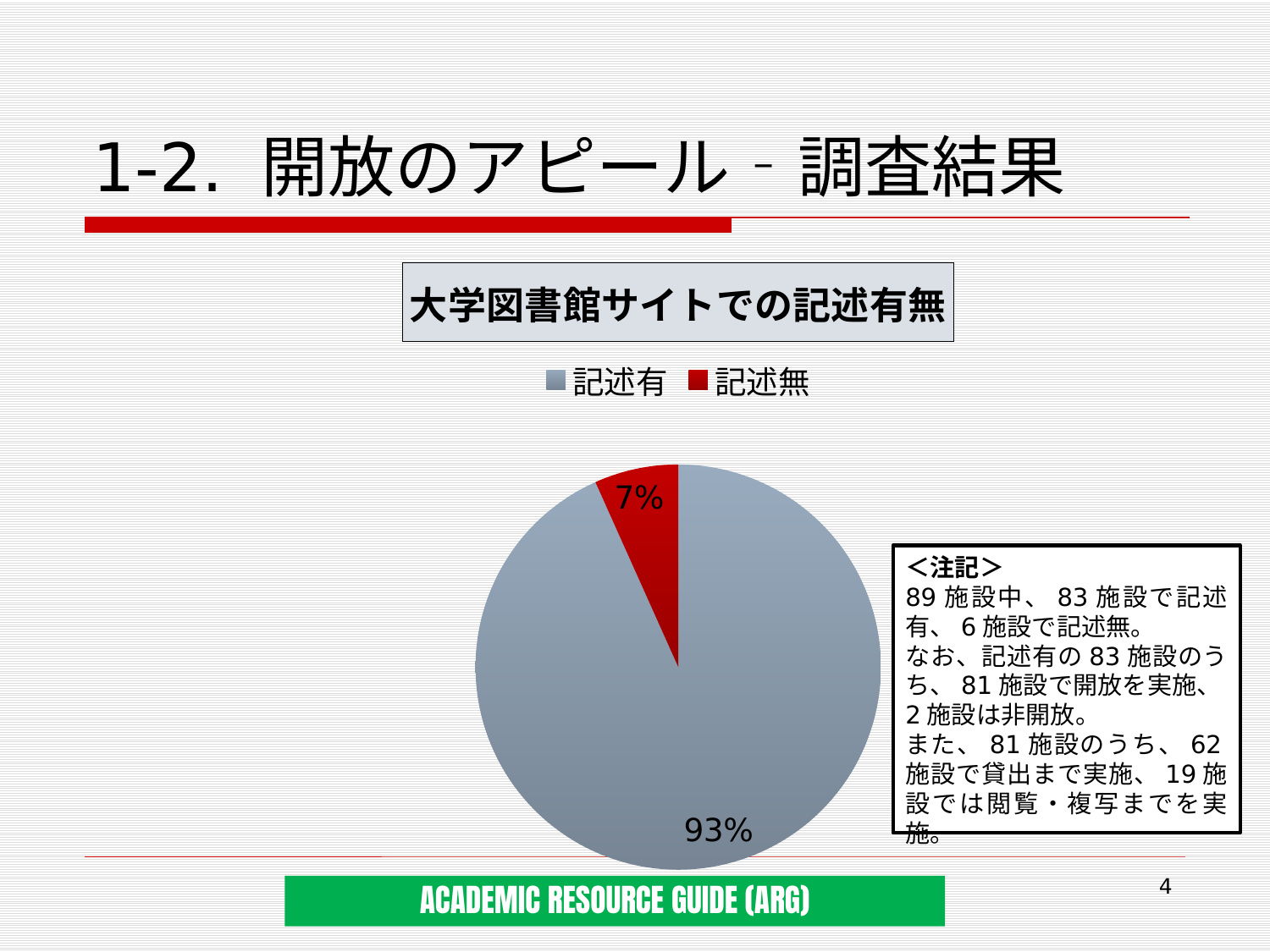

# 1-2. 開放のアピール‐調査結果

### Chart:

| Category | 大学図書館サイトでの記述有無 |  |  |
|---|---|---|---|
| 記述有 | 0.933 | None | None |
| 記述無 | 0.06700000000000002 | None | None |
＜注記＞
89施設中、83施設で記述有、6施設で記述無。
なお、記述有の83施設のうち、81施設で開放を実施、2施設は非開放。
また、81施設のうち、62施設で貸出まで実施、19施設では閲覧・複写までを実施。
4
ACADEMIC RESOURCE GUIDE (ARG)